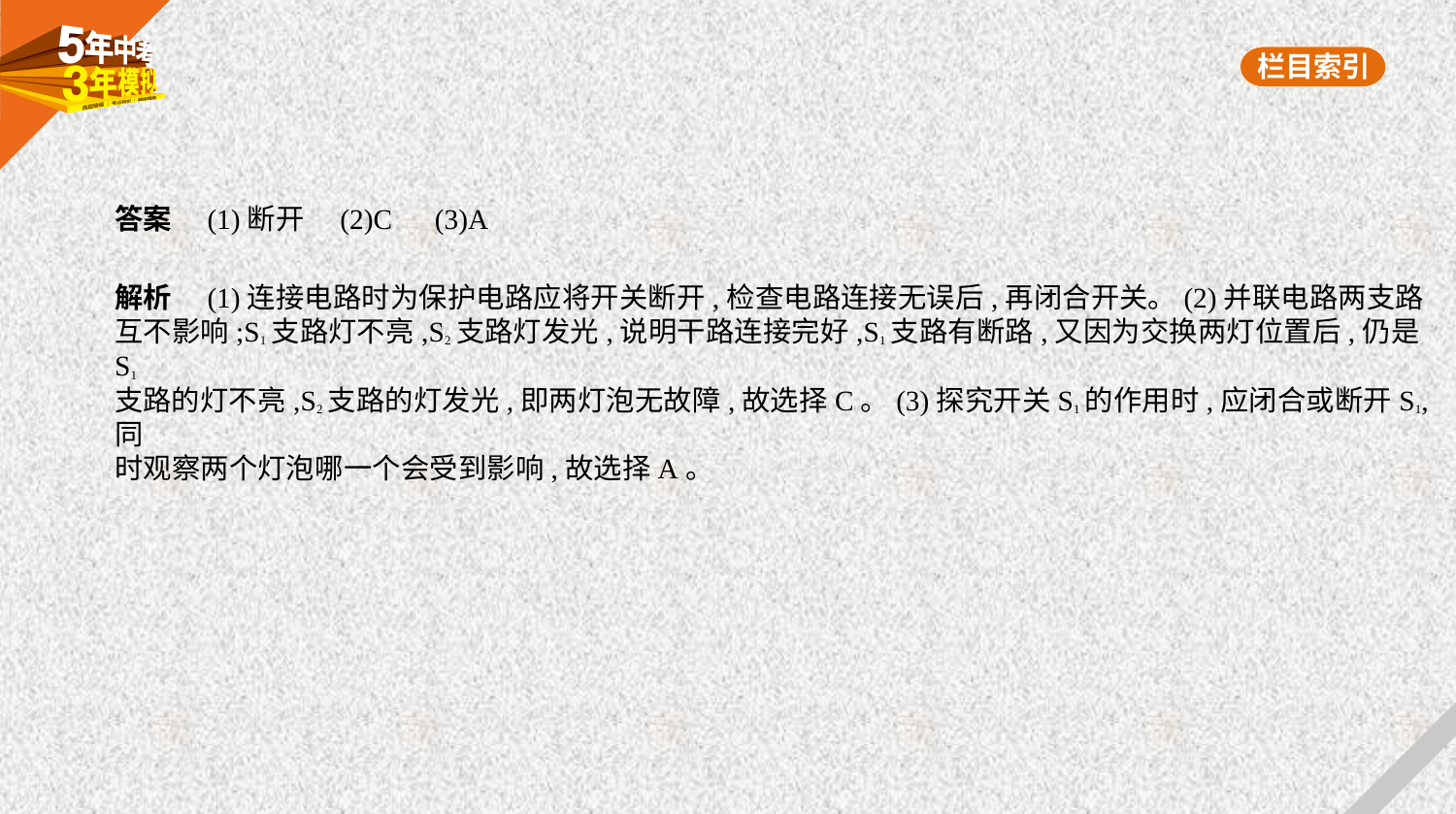

答案　(1)断开　(2)C　(3)A
解析　(1)连接电路时为保护电路应将开关断开,检查电路连接无误后,再闭合开关。(2)并联电路两支路
互不影响;S1支路灯不亮,S2支路灯发光,说明干路连接完好,S1支路有断路,又因为交换两灯位置后,仍是S1
支路的灯不亮,S2支路的灯发光,即两灯泡无故障,故选择C。(3)探究开关S1的作用时,应闭合或断开S1,同
时观察两个灯泡哪一个会受到影响,故选择A。